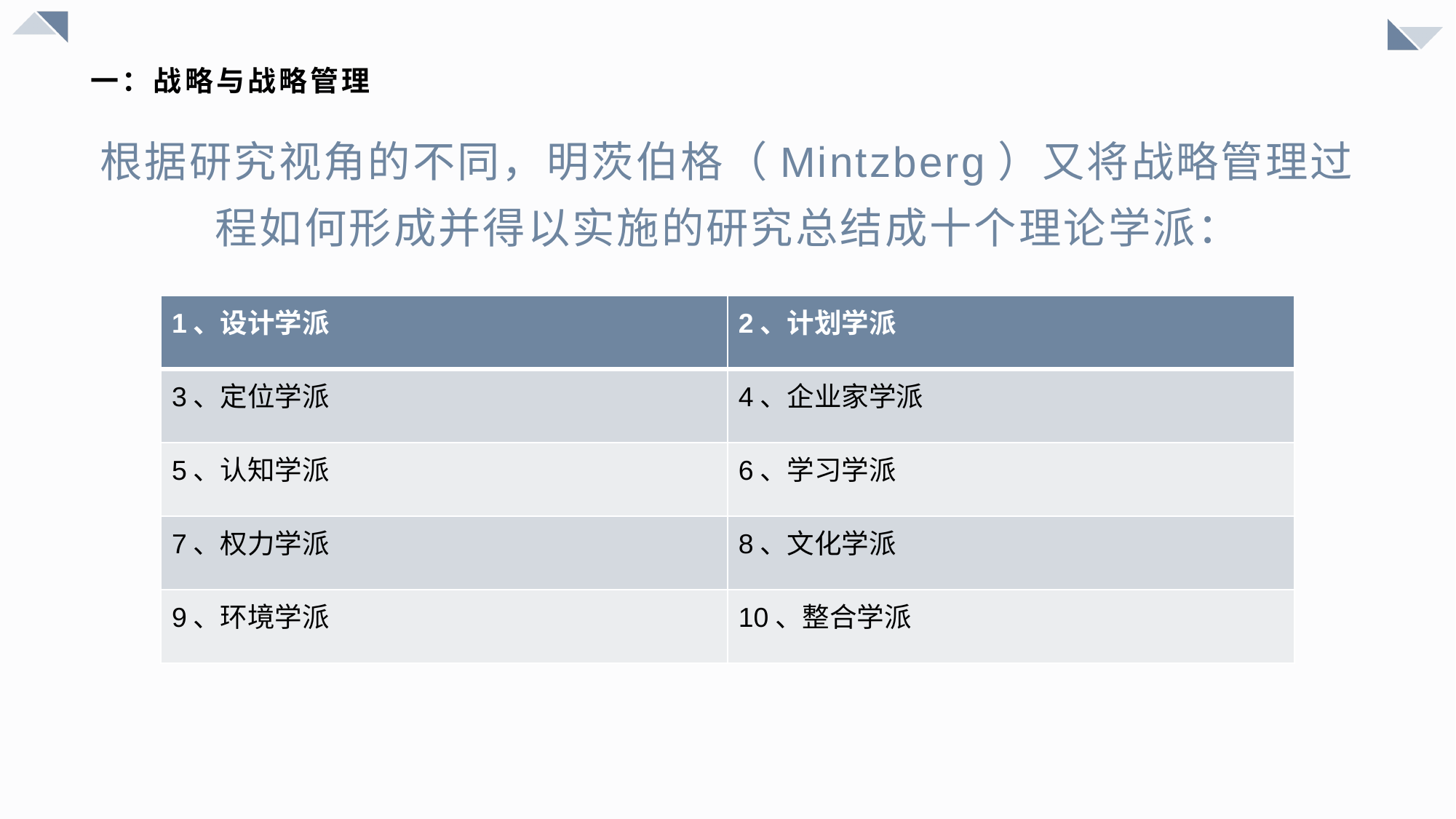

# 一：战略与战略管理
根据研究视角的不同，明茨伯格（Mintzberg）又将战略管理过程如何形成并得以实施的研究总结成十个理论学派：

| 1、设计学派 | 2、计划学派 |
| --- | --- |
| 3、定位学派 | 4、企业家学派 |
| 5、认知学派 | 6、学习学派 |
| 7、权力学派 | 8、文化学派 |
| 9、环境学派 | 10、整合学派 |